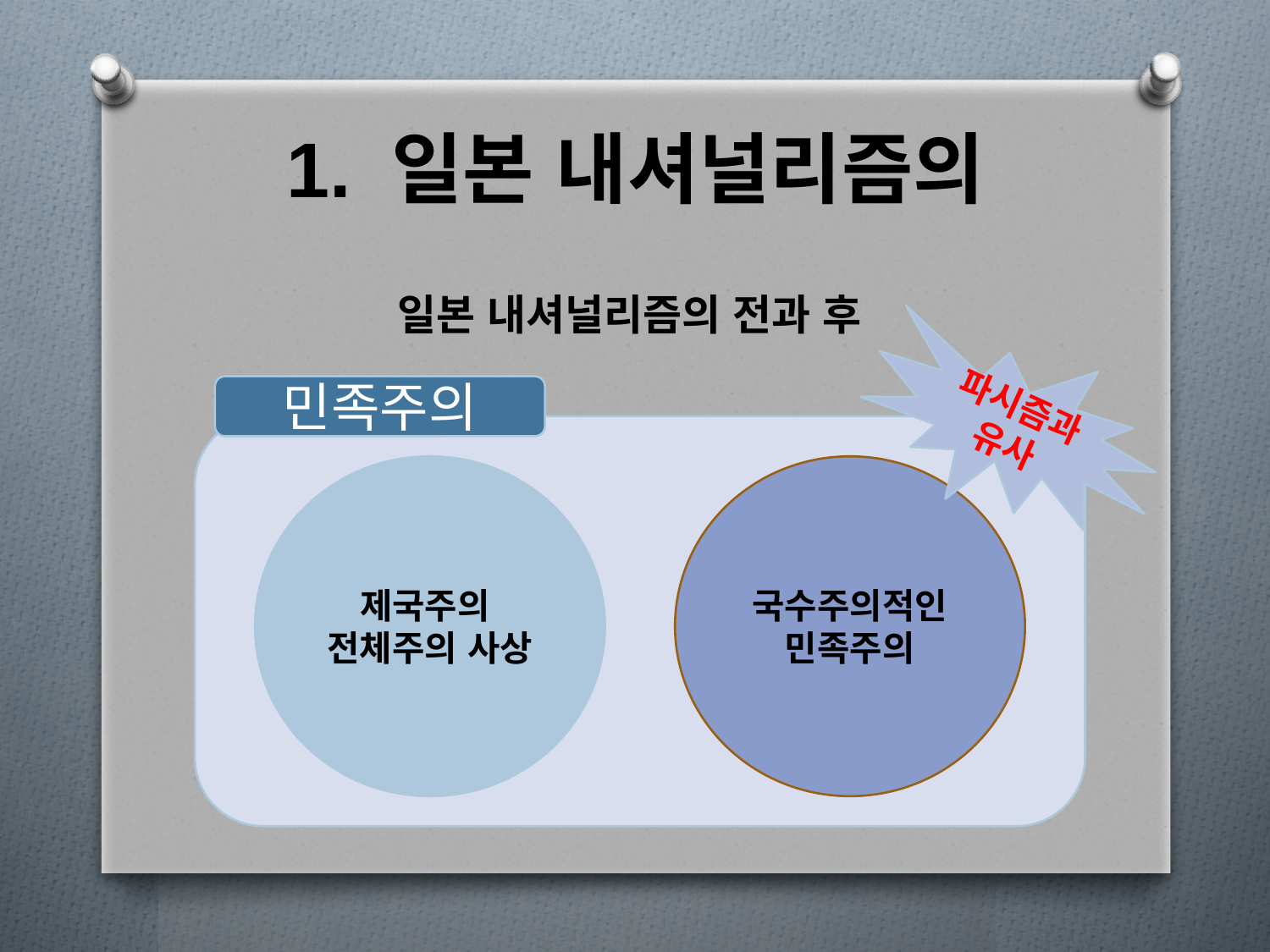

1. 일본 내셔널리즘의
일본 내셔널리즘의 전과 후
파시즘과유사
민족주의

제국주의
전체주의 사상
국수주의적인
민족주의